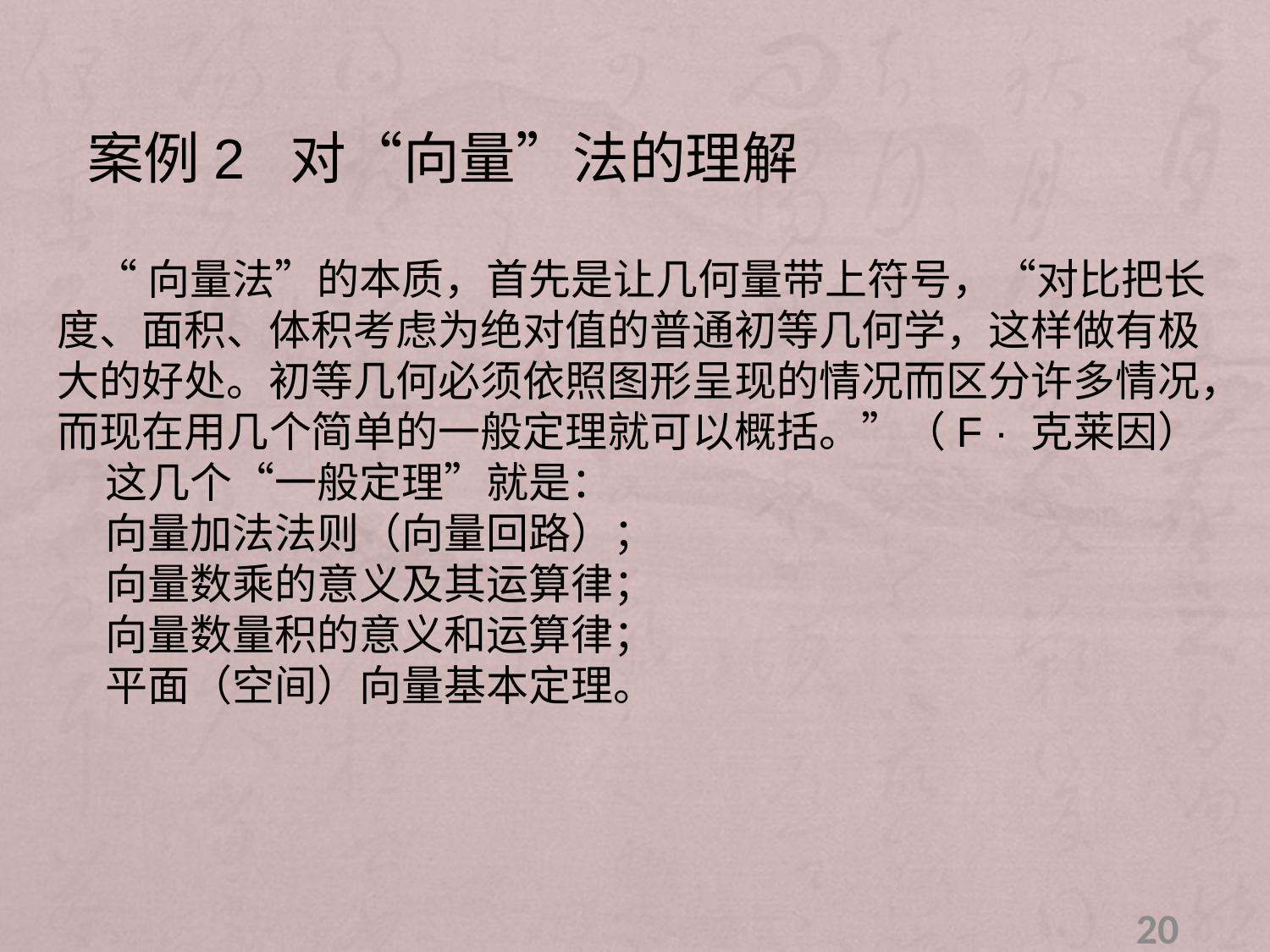

案例2  对“向量”法的理解
    “向量法”的本质，首先是让几何量带上符号，“对比把长度、面积、体积考虑为绝对值的普通初等几何学，这样做有极大的好处。初等几何必须依照图形呈现的情况而区分许多情况，而现在用几个简单的一般定理就可以概括。”（F · 克莱因）
    这几个“一般定理”就是：
    向量加法法则（向量回路）；
    向量数乘的意义及其运算律；
    向量数量积的意义和运算律；
    平面（空间）向量基本定理。

20